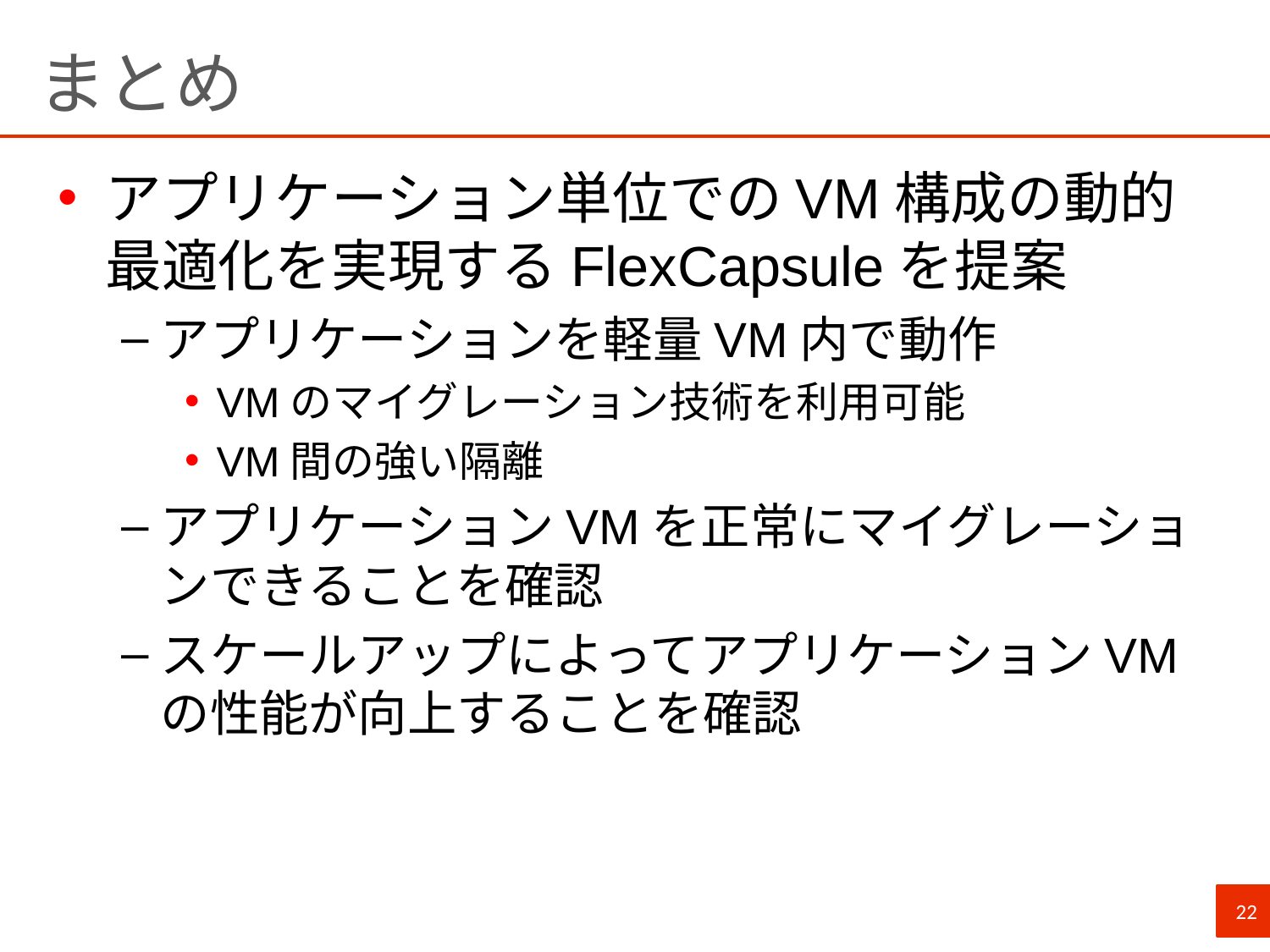

# まとめ
アプリケーション単位でのVM構成の動的最適化を実現するFlexCapsuleを提案
アプリケーションを軽量VM内で動作
VMのマイグレーション技術を利用可能
VM間の強い隔離
アプリケーションVMを正常にマイグレーションできることを確認
スケールアップによってアプリケーションVMの性能が向上することを確認
22